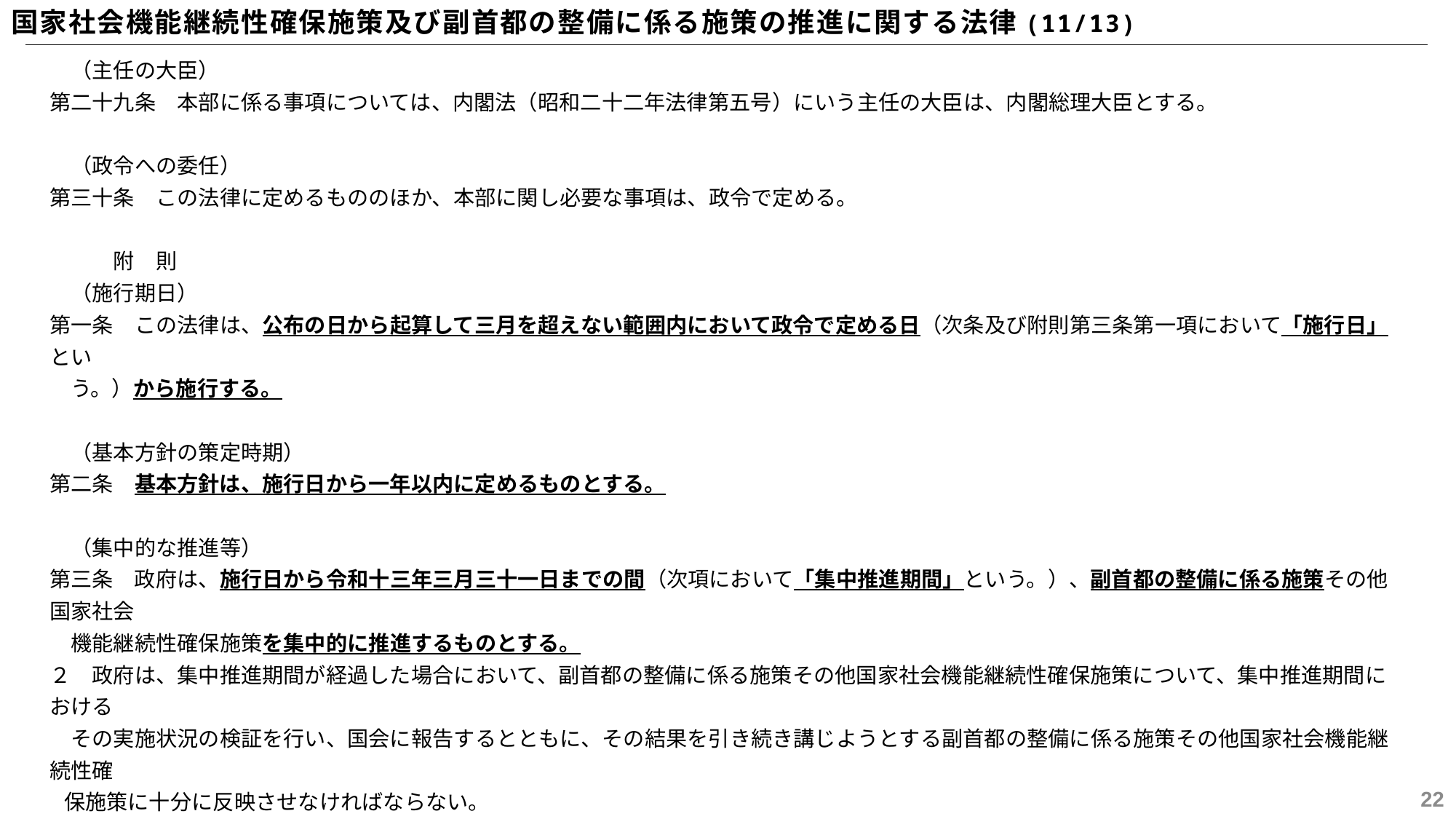

国家社会機能継続性確保施策及び副首都の整備に係る施策の推進に関する法律(11/13)
　（主任の大臣）
第二十九条　本部に係る事項については、内閣法（昭和二十二年法律第五号）にいう主任の大臣は、内閣総理大臣とする。

　（政令への委任）
第三十条　この法律に定めるもののほか、本部に関し必要な事項は、政令で定める。

　　　附　則
　（施行期日）
第一条　この法律は、公布の日から起算して三月を超えない範囲内において政令で定める日（次条及び附則第三条第一項において「施行日」とい
　う。）から施行する。

　（基本方針の策定時期）
第二条　基本方針は、施行日から一年以内に定めるものとする。

　（集中的な推進等）
第三条　政府は、施行日から令和十三年三月三十一日までの間（次項において「集中推進期間」という。）、副首都の整備に係る施策その他国家社会
　機能継続性確保施策を集中的に推進するものとする。
２　政府は、集中推進期間が経過した場合において、副首都の整備に係る施策その他国家社会機能継続性確保施策について、集中推進期間における
　その実施状況の検証を行い、国会に報告するとともに、その結果を引き続き講じようとする副首都の整備に係る施策その他国家社会機能継続性確
  保施策に十分に反映させなければならない。

　（国会及び裁判所に係る首都中枢機能の代替性の確保の在り方についての検討等）
第四条　国会及び裁判所に係る首都中枢機能の代替性の確保の在り方については、この法律の趣旨及び内容、国会及び裁判所の地位及び権能等を
　踏まえ、国会及び裁判所において、それぞれ検討が行われるものとする。
22